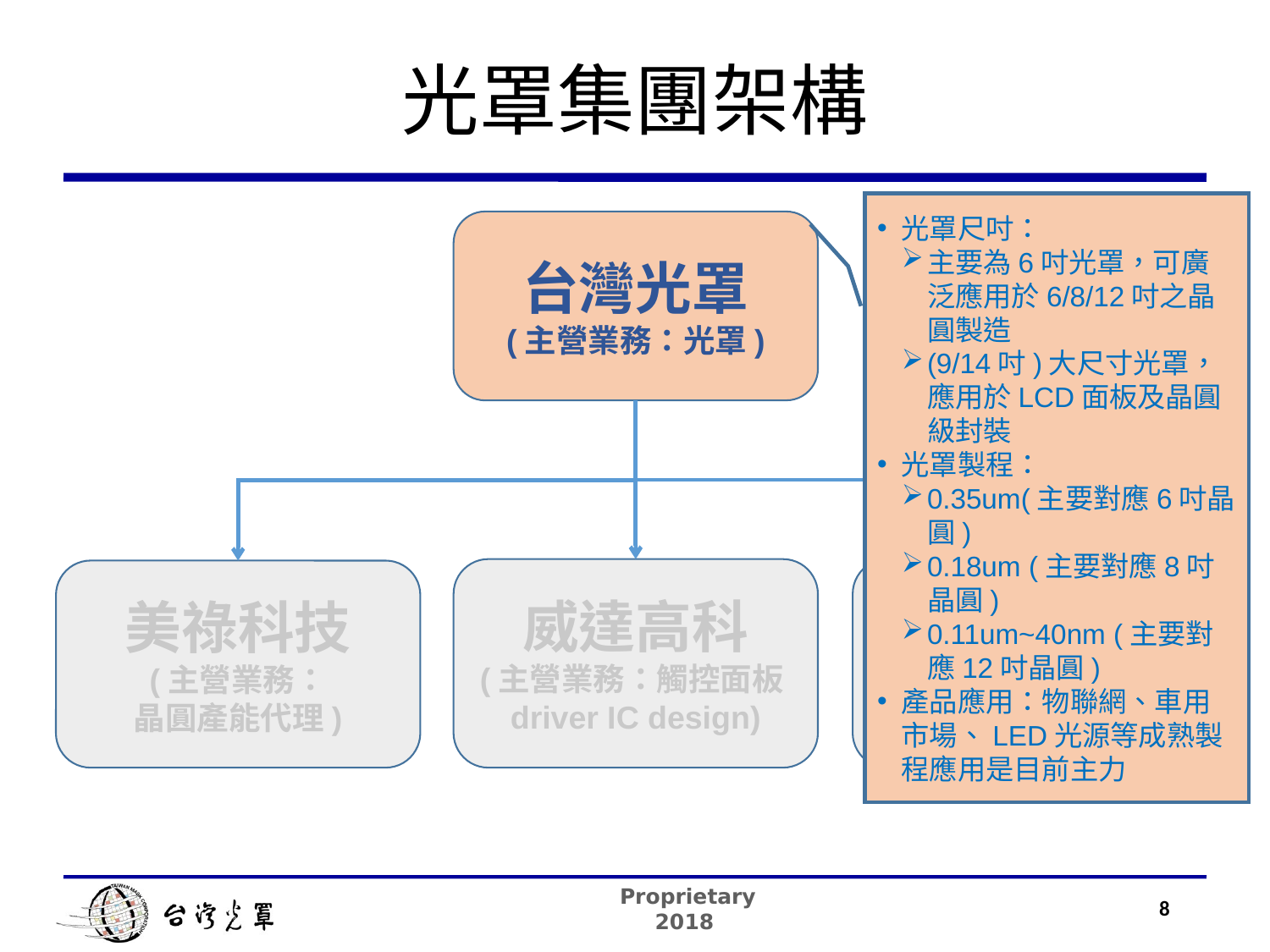

# 光罩集團架構
光罩尺吋：
主要為6吋光罩，可廣泛應用於6/8/12吋之晶圓製造
(9/14吋)大尺寸光罩，應用於LCD面板及晶圓級封裝
光罩製程：
0.35um(主要對應6吋晶圓)
0.18um (主要對應8吋晶圓)
0.11um~40nm (主要對應12吋晶圓)
產品應用：物聯網、車用市場、LED光源等成熟製程應用是目前主力
台灣光罩
(主營業務：光罩)
威達高科
(主營業務：觸控面板driver IC design)
群豐科技
(主營業務：Flash封裝)
美祿科技
(主營業務：
晶圓產能代理)
8